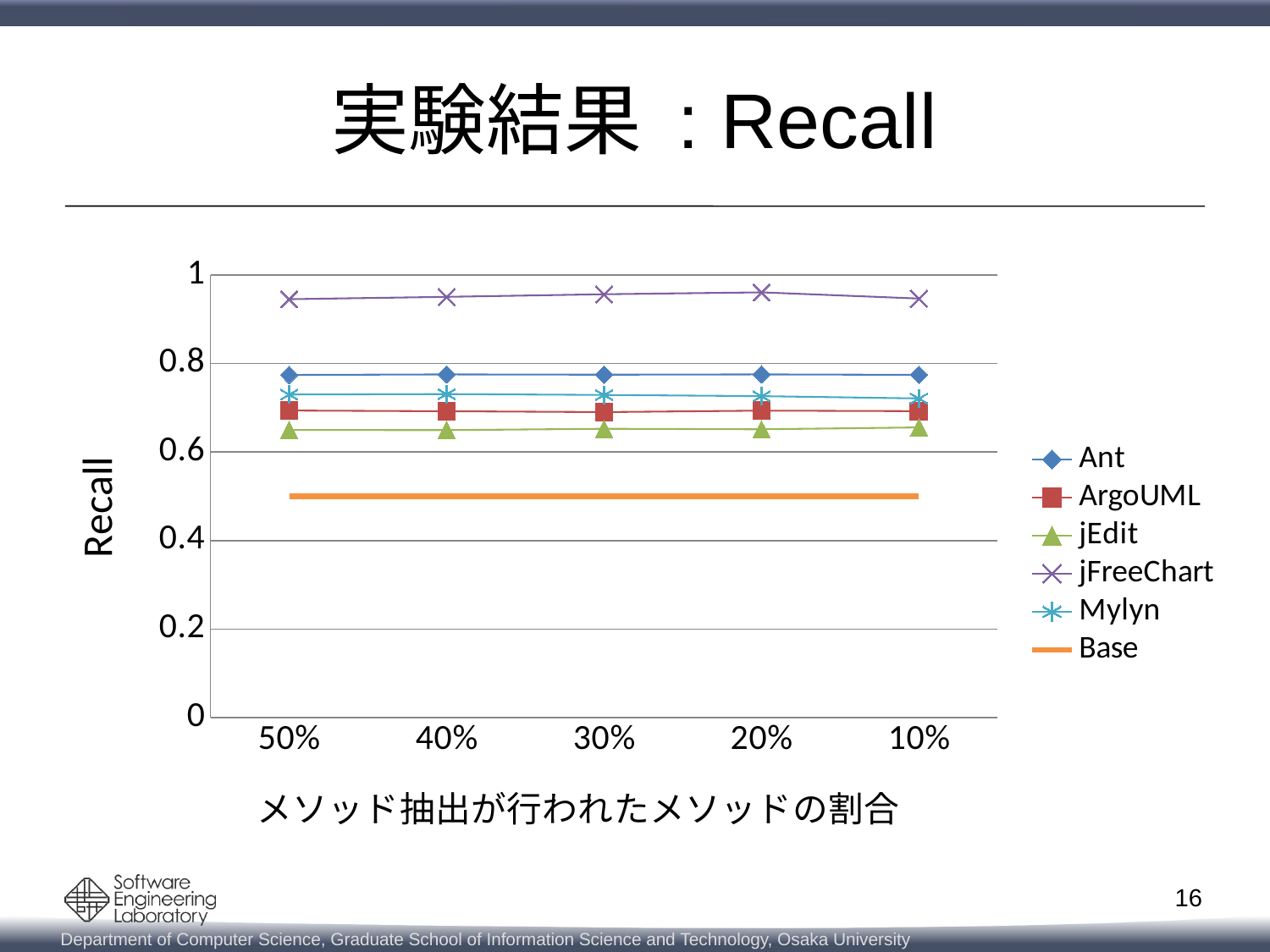

# 実験結果 : Recall

### Chart

| Category | Ant | ArgoUML | jEdit | jFreeChart | Mylyn | Base |
|---|---|---|---|---|---|---|
| 0.5 | 0.774295039164 | 0.693878378378 | 0.649980079681 | 0.945555555556 | 0.73 | 0.5 |
| 0.4 | 0.775535918538 | 0.692362176038 | 0.649676744264 | 0.95080952381 | 0.731058194101 | 0.5 |
| 0.3 | 0.77487328448 | 0.690428746334 | 0.652708186295 | 0.956683333333 | 0.729166215101 | 0.5 |
| 0.2 | 0.775597410678 | 0.693674914059 | 0.651599130037 | 0.961 | 0.726381504525 | 0.5 |
| 0.1 | 0.774488455988 | 0.692579365079 | 0.655726190476 | 0.947 | 0.721180952381 | 0.5 |
16